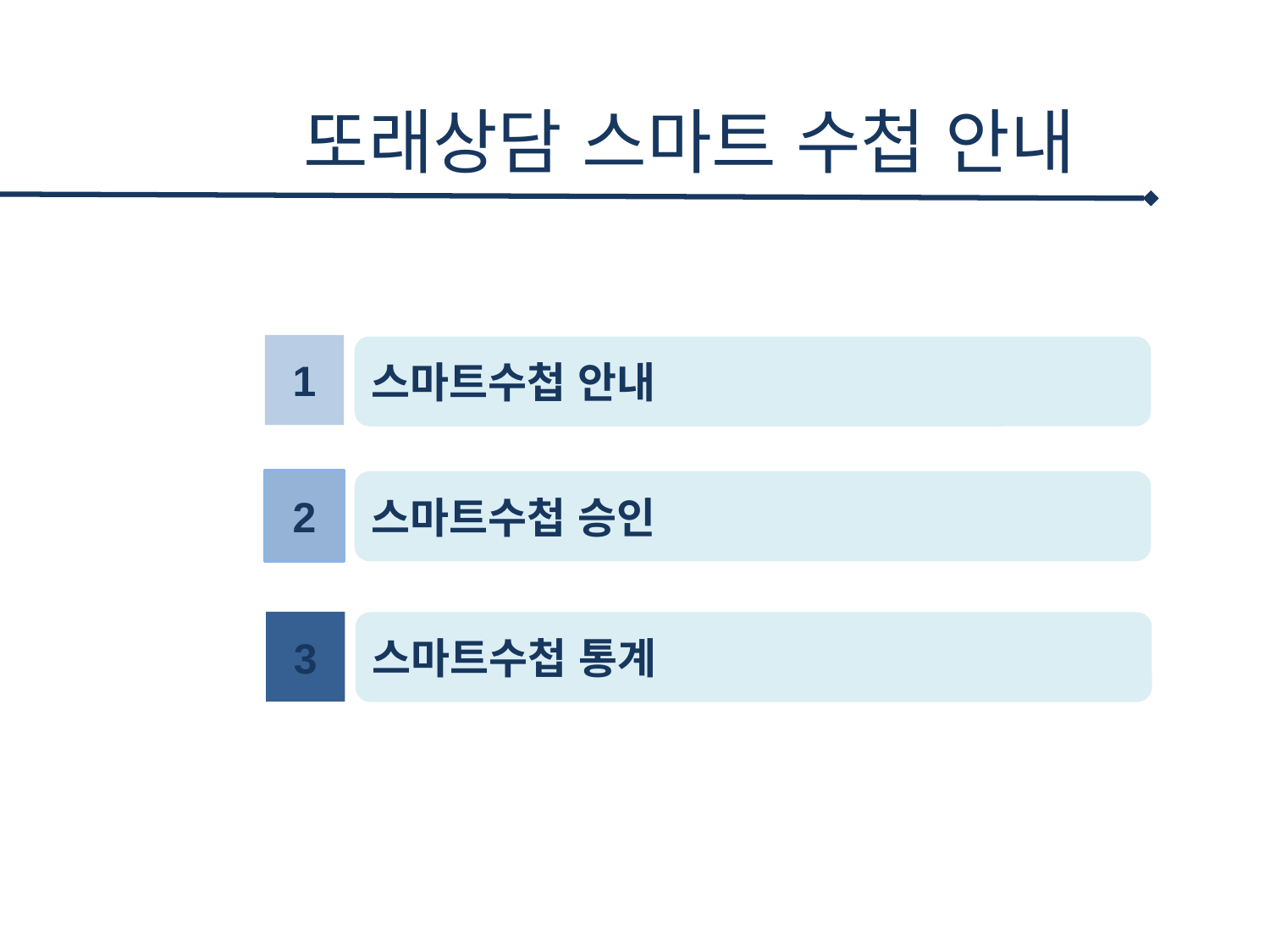

또래상담 스마트 수첩 안내
1
스마트수첩 안내
2
스마트수첩 승인
3
스마트수첩 통계